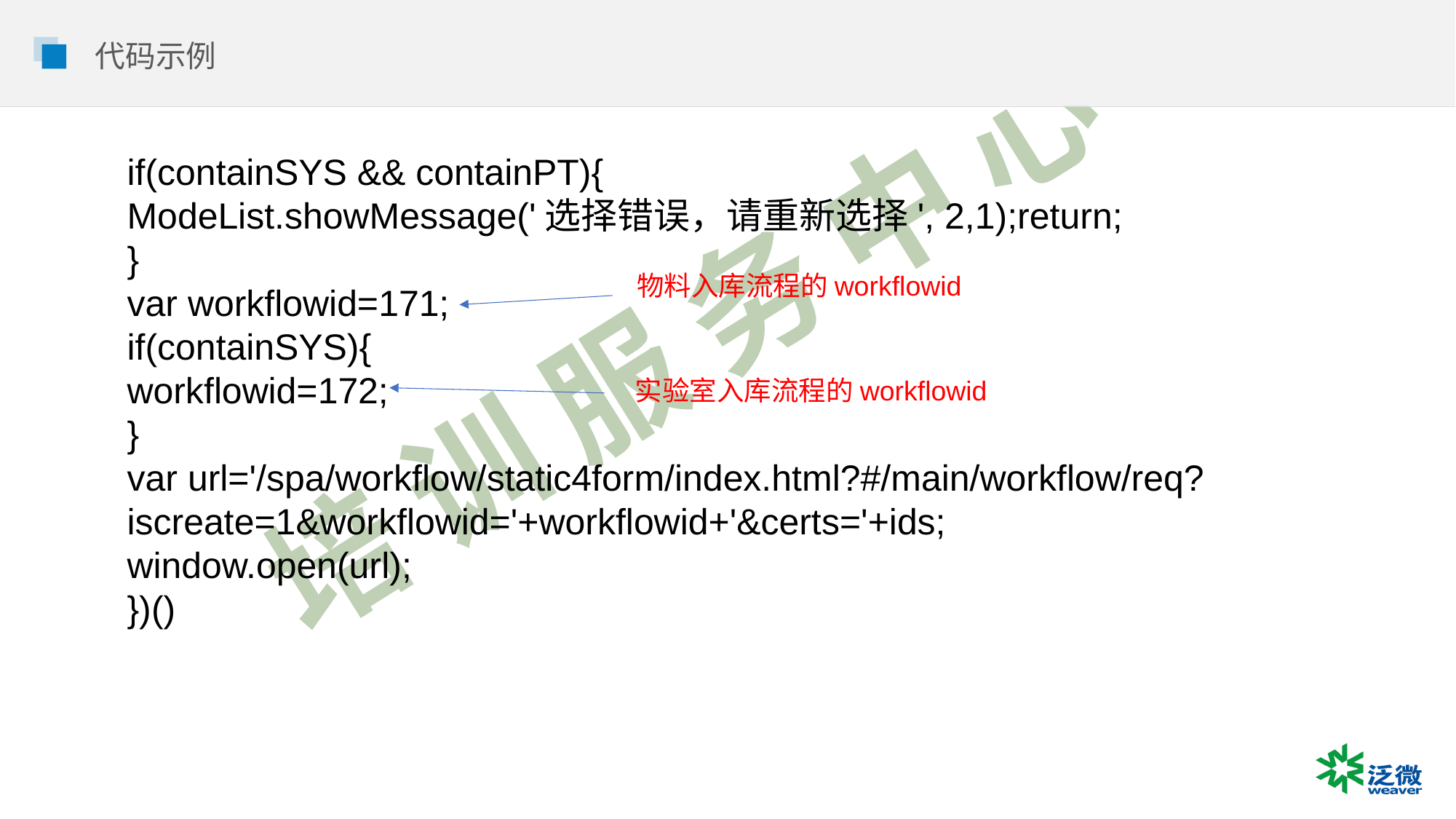

代码示例

if(containSYS && containPT){
ModeList.showMessage('选择错误，请重新选择', 2,1);return;
}
var workflowid=171;
if(containSYS){
workflowid=172;
}
var url='/spa/workflow/static4form/index.html?#/main/workflow/req?iscreate=1&workflowid='+workflowid+'&certs='+ids;
window.open(url);
})()
物料入库流程的workflowid
实验室入库流程的workflowid